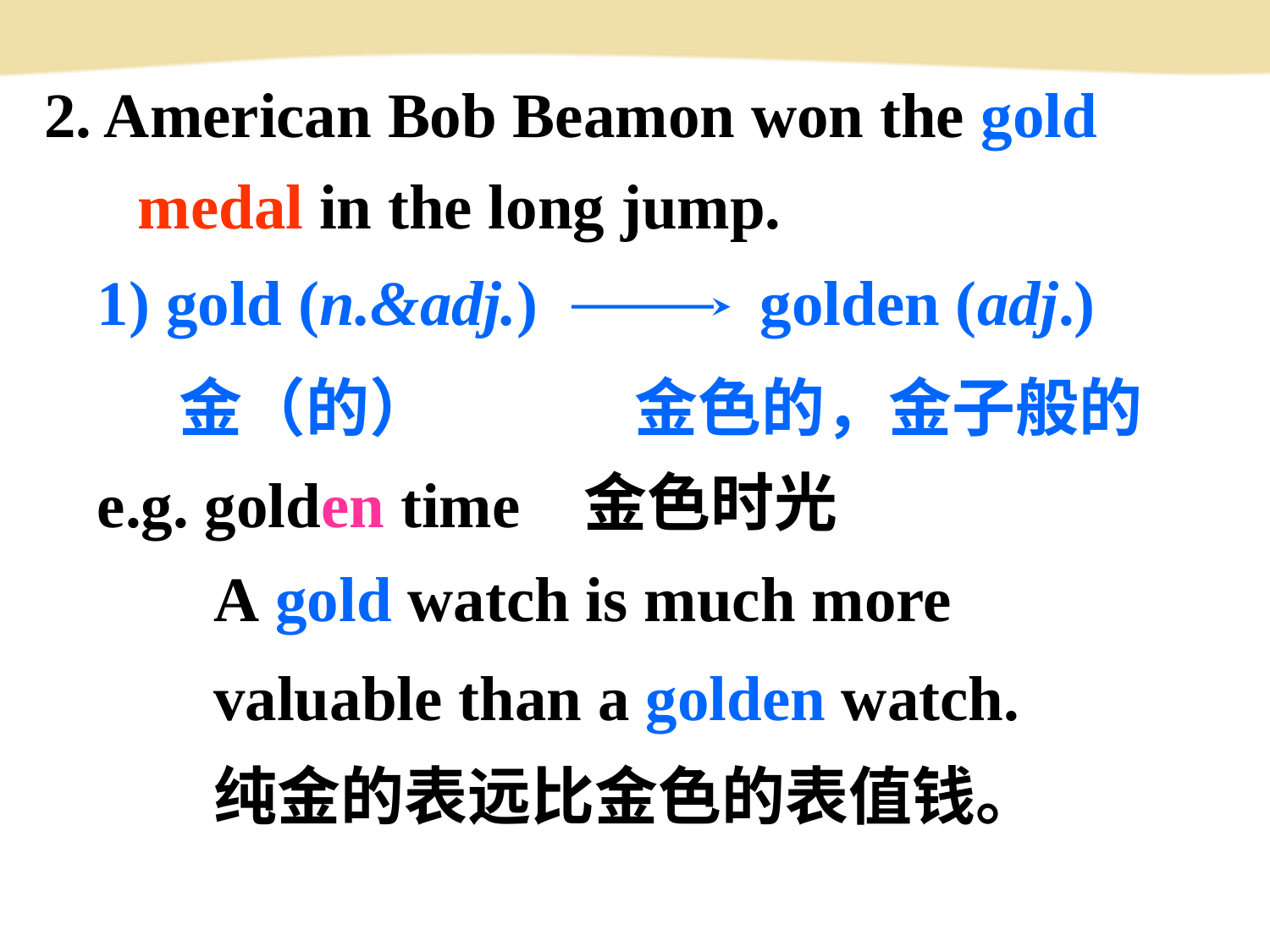

2. American Bob Beamon won the gold   medal in the long jump.
1) gold (n.&adj.)              golden (adj.)

 金（的）              金色的，金子般的
金色时光
e.g. golden time
A gold watch is much more valuable than a golden watch.
纯金的表远比金色的表值钱。